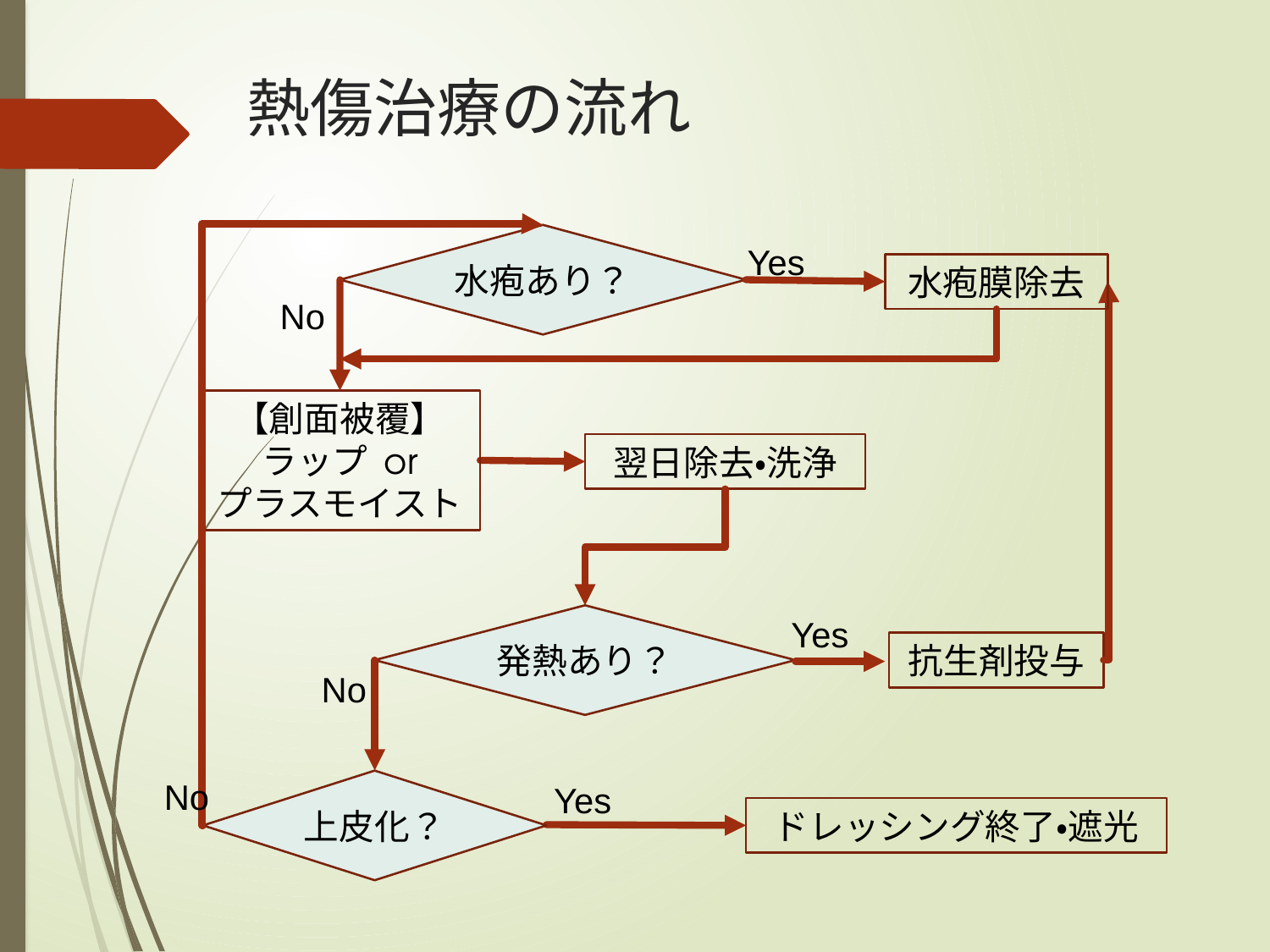

# 熱傷治療の流れ
水疱あり？
No
Yes
水疱膜除去
No
【創面被覆】
ラップ or
プラスモイスト
Yes
抗生剤投与
翌日除去・洗浄
発熱あり？
No
上皮化？
Yes
ドレッシング終了・遮光